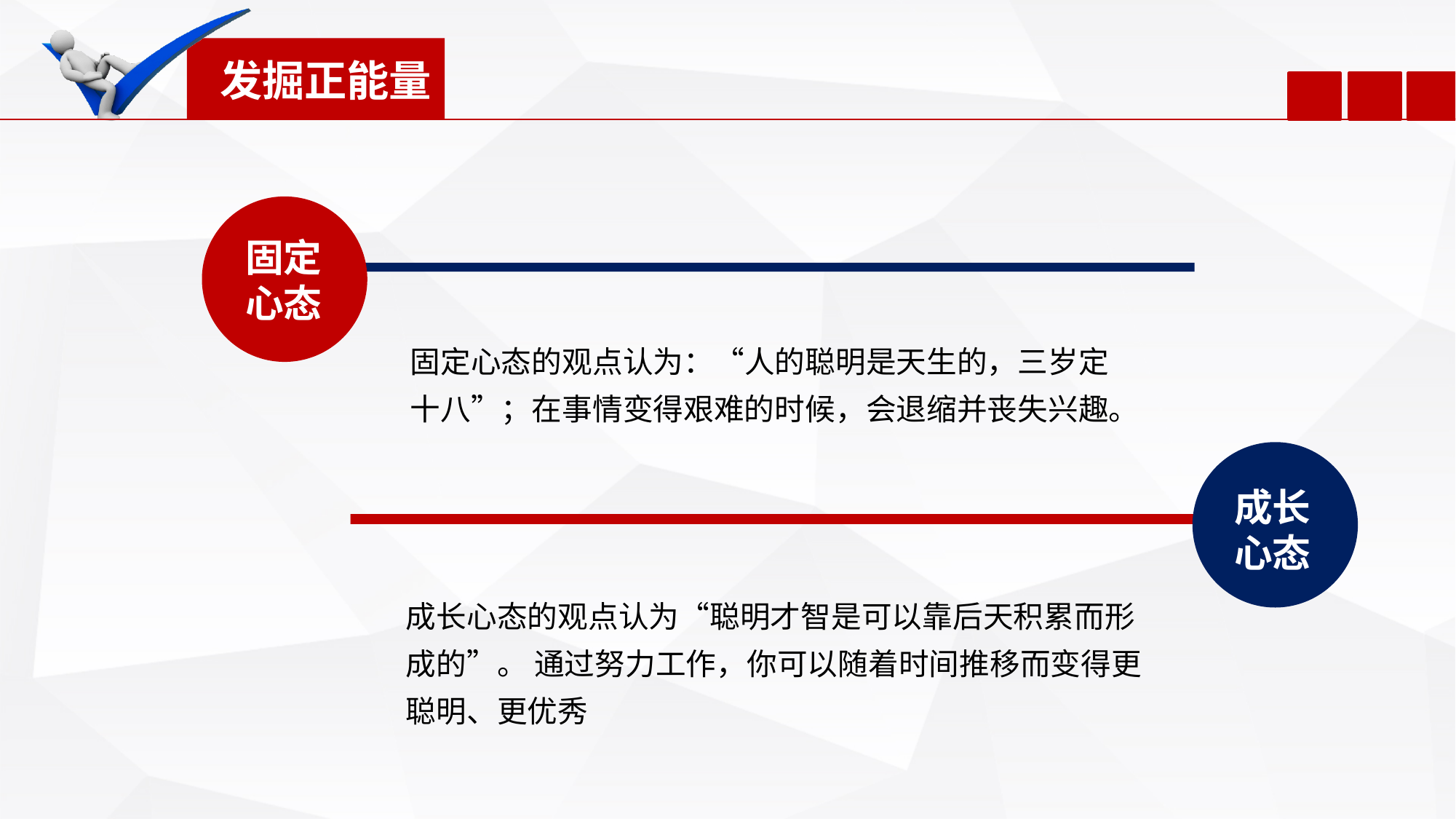

固定心态

固定心态的观点认为：“人的聪明是天生的，三岁定十八”；在事情变得艰难的时候，会退缩并丧失兴趣。

成长
心态

成长心态的观点认为“聪明才智是可以靠后天积累而形成的”。 通过努力工作，你可以随着时间推移而变得更聪明、更优秀